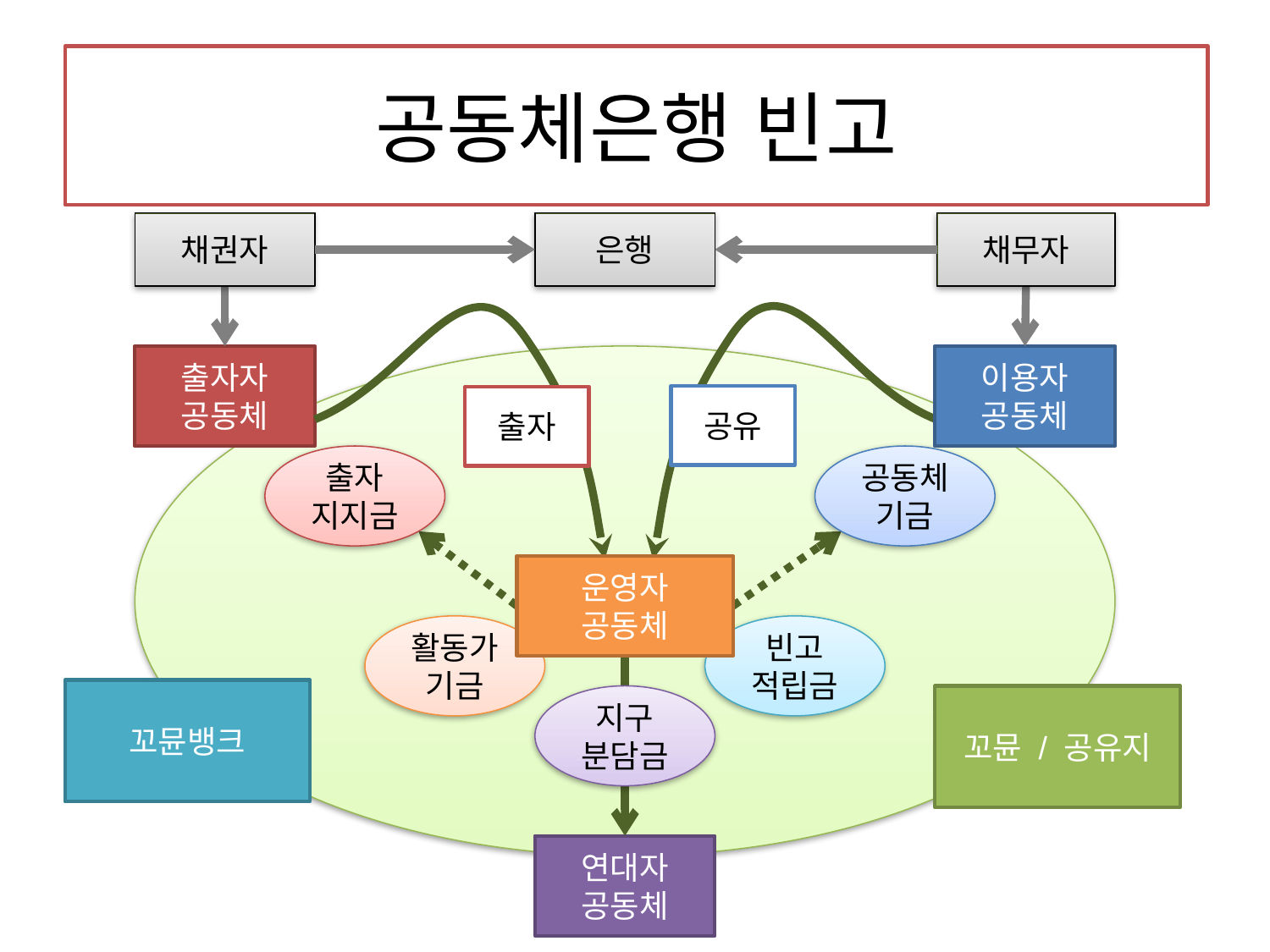

공동체은행 빈고
채권자
은행
채무자
출자자
공동체
이용자
공동체

공유

출자
운영자
공동체

꼬뮨뱅크
꼬뮨 / 공유지
출자
지지금
공동체
기금
지구
분담금
연대자
공동체
빈고
적립금
활동가기금